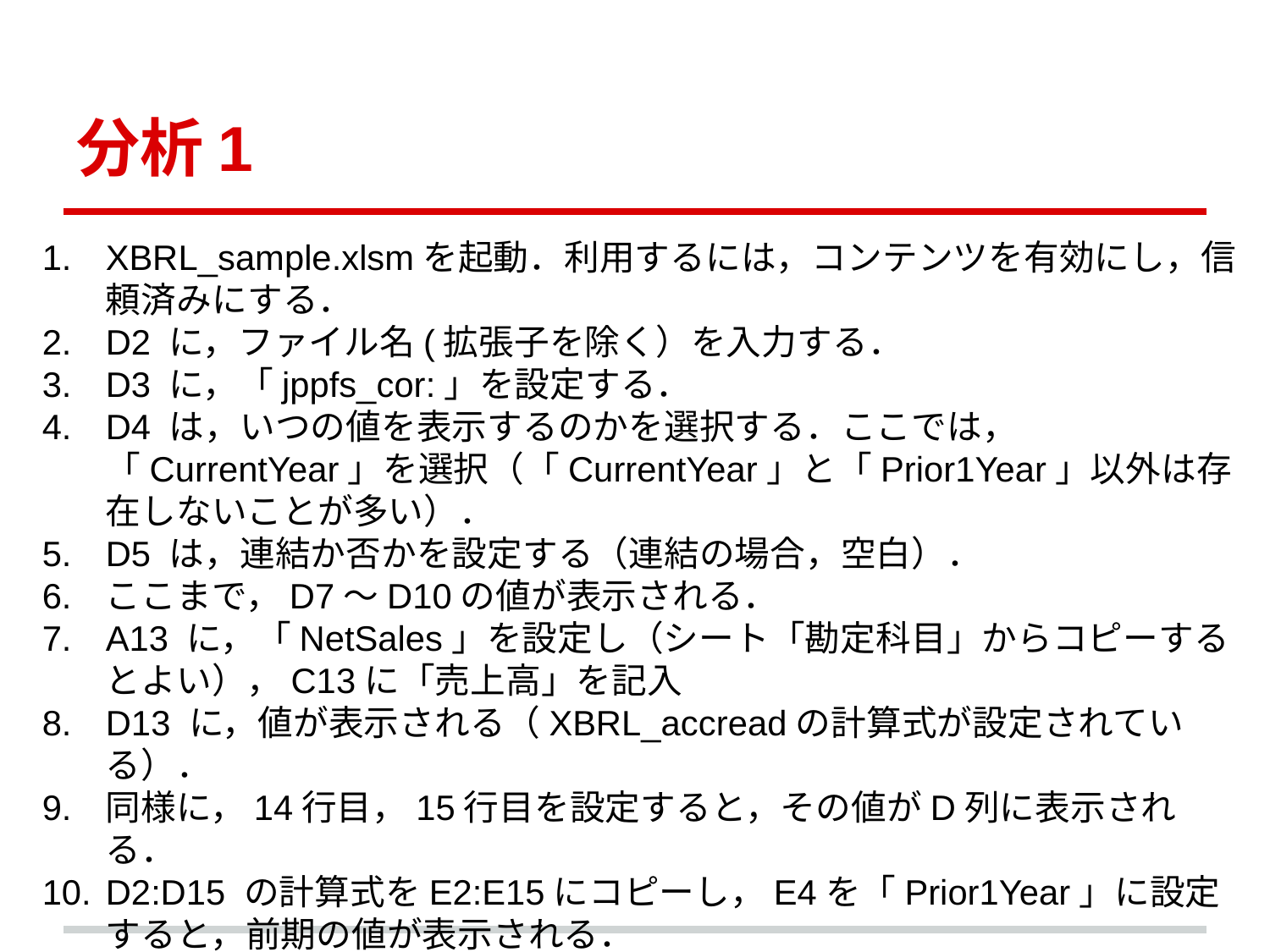

# 分析1
XBRL_sample.xlsmを起動．利用するには，コンテンツを有効にし，信頼済みにする．
D2 に，ファイル名(拡張子を除く）を入力する．
D3 に，「jppfs_cor:」を設定する．
D4 は，いつの値を表示するのかを選択する．ここでは，「CurrentYear」を選択（「CurrentYear」と「Prior1Year」以外は存在しないことが多い）．
D5 は，連結か否かを設定する（連結の場合，空白）．
ここまで，D7～D10の値が表示される．
A13 に，「NetSales」を設定し（シート「勘定科目」からコピーするとよい），C13に「売上高」を記入
D13 に，値が表示される（XBRL_accreadの計算式が設定されている）．
同様に，14行目，15行目を設定すると，その値がD列に表示される．
D2:D15 の計算式をE2:E15にコピーし，E4を「Prior1Year」に設定すると，前期の値が表示される．
動画:Excelの起動と値の読み込み